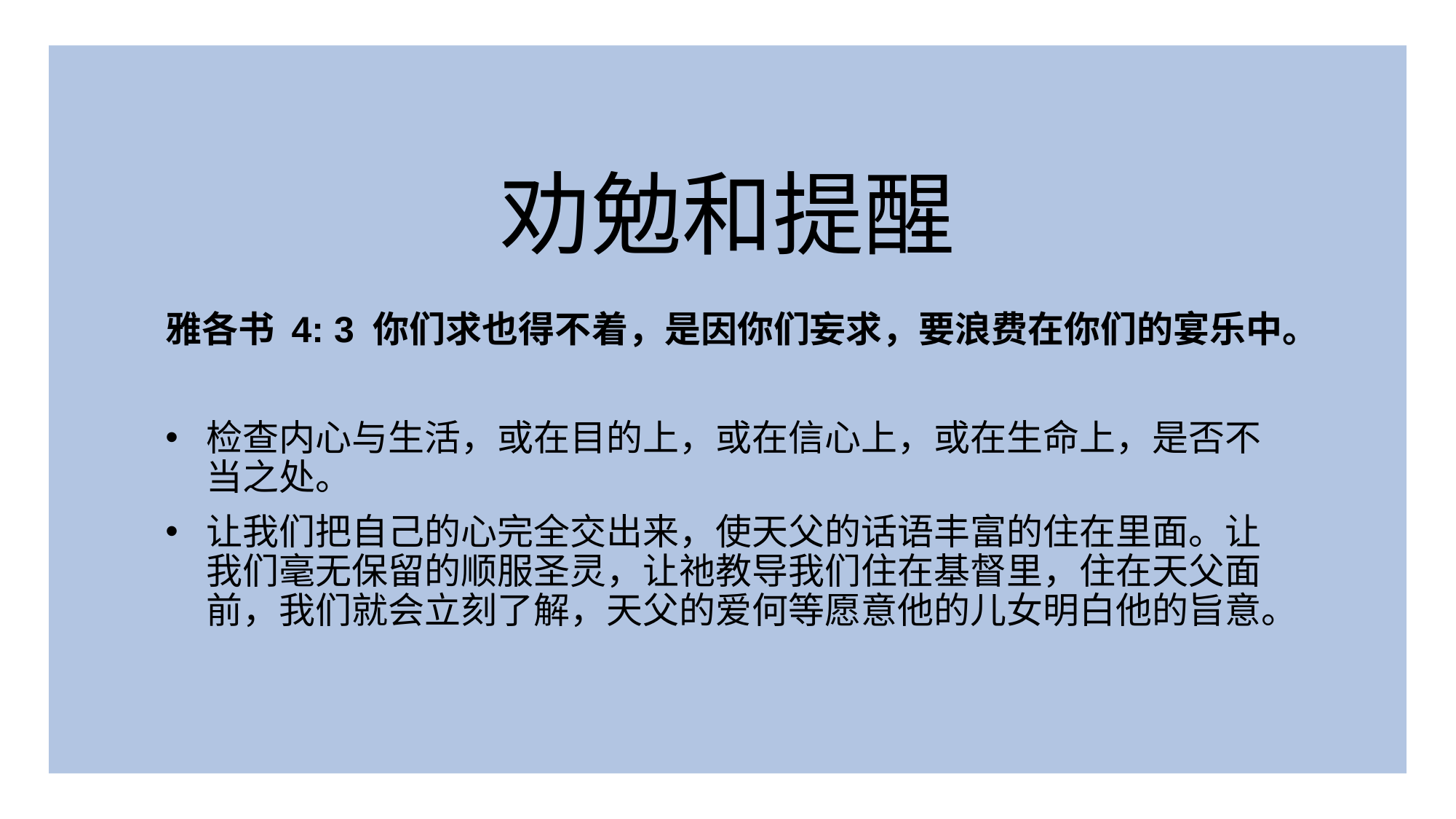

劝勉和提醒
雅各书 4: 3 你们求也得不着，是因你们妄求，要浪费在你们的宴乐中。

检查内心与生活，或在目的上，或在信心上，或在生命上，是否不当之处。
让我们把自己的心完全交出来，使天父的话语丰富的住在里面。让我们毫无保留的顺服圣灵，让祂教导我们住在基督里，住在天父面前，我们就会立刻了解，天父的爱何等愿意他的儿女明白他的旨意。